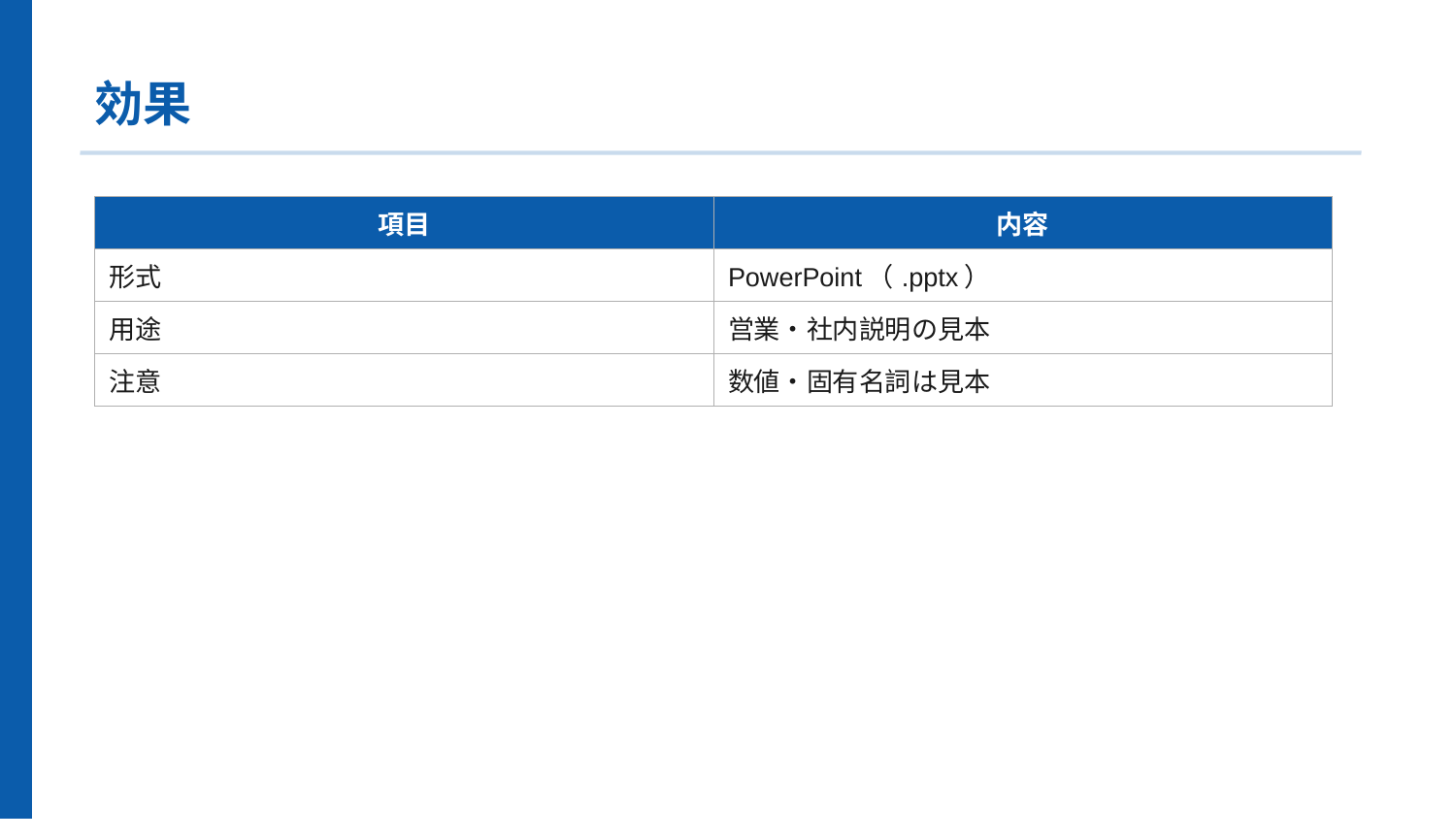

効果

| 項目 | 内容 |
| --- | --- |
| 形式 | PowerPoint（.pptx） |
| 用途 | 営業・社内説明の見本 |
| 注意 | 数値・固有名詞は見本 |